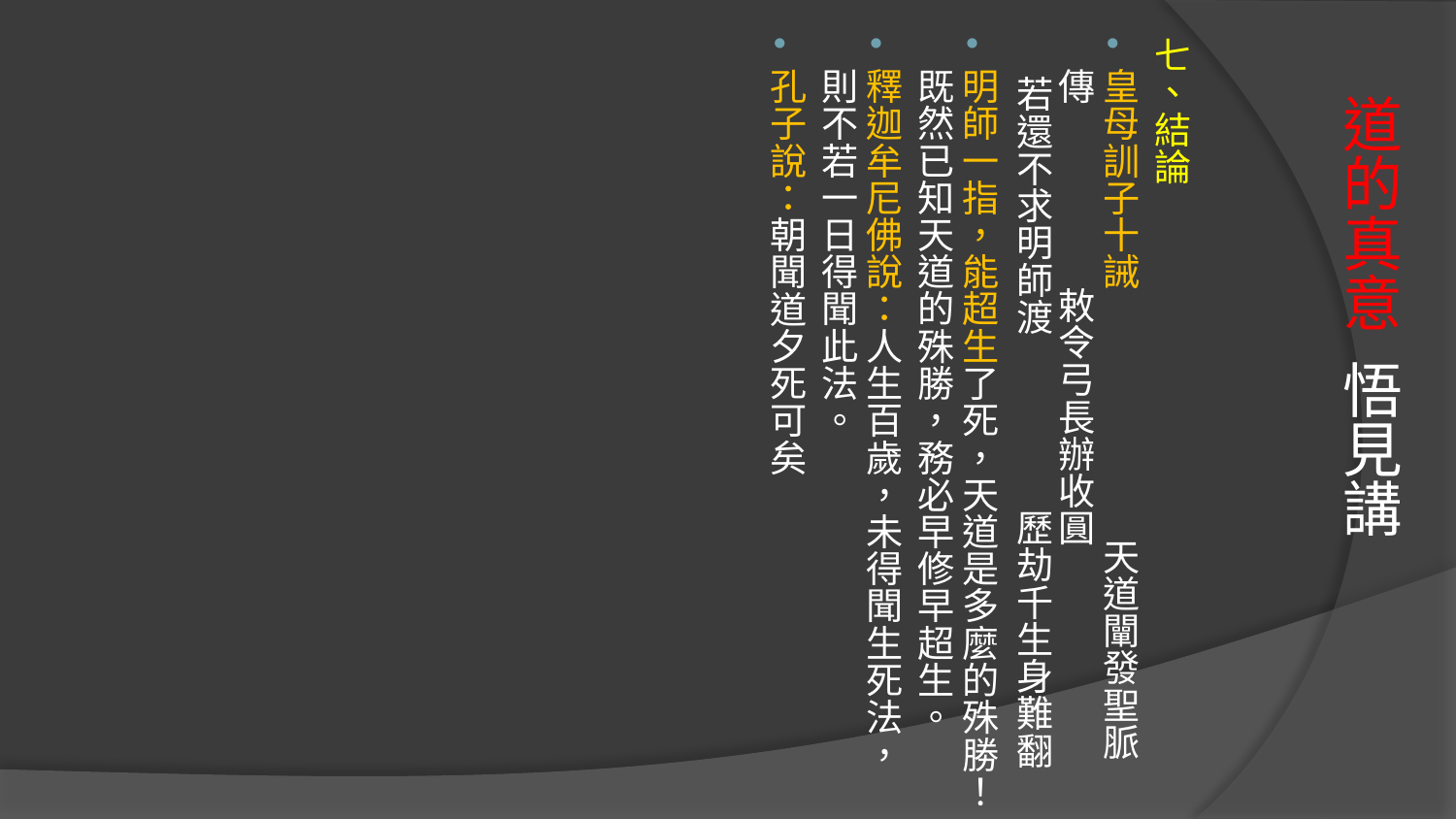

七、結論
皇母訓子十誡                              天道闡發聖脈傳                      敕令弓長辦收圓                              若還不求明師渡                     歷劫千生身難翻
明師一指，能超生了死，天道是多麼的殊勝！既然已知天道的殊勝，務必早修早超生。
釋迦牟尼佛說：人生百歲，未得聞生死法，則不若一日得聞此法。
孔子說：朝聞道夕死可矣

# 道的真意  悟見講